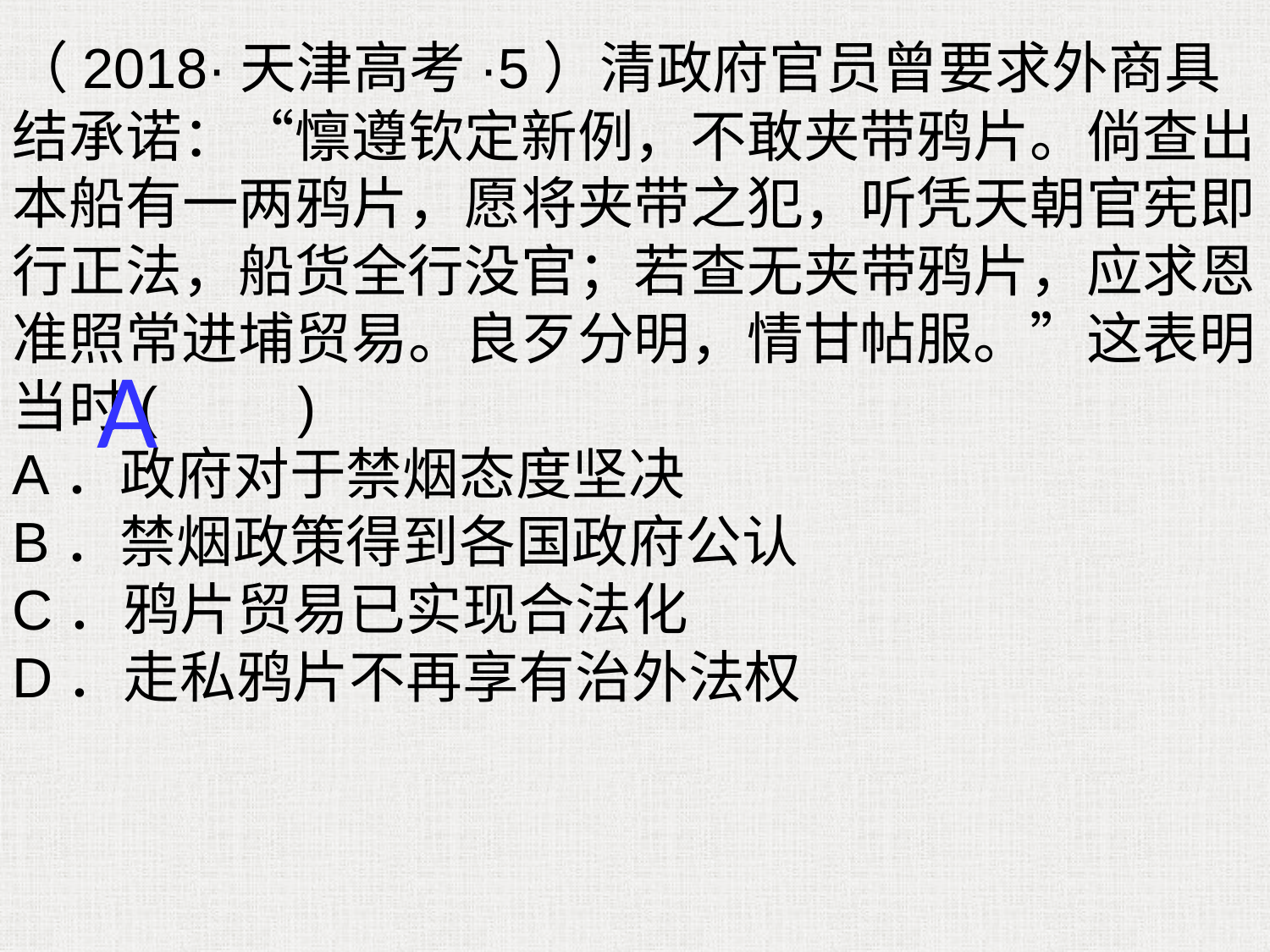

（2018·天津高考·5）清政府官员曾要求外商具结承诺：“懔遵钦定新例，不敢夹带鸦片。倘查出本船有一两鸦片，愿将夹带之犯，听凭天朝官宪即行正法，船货全行没官；若查无夹带鸦片，应求恩准照常进埔贸易。良歹分明，情甘帖服。”这表明当时(　　)
A．政府对于禁烟态度坚决
B．禁烟政策得到各国政府公认
C．鸦片贸易已实现合法化
D．走私鸦片不再享有治外法权

A